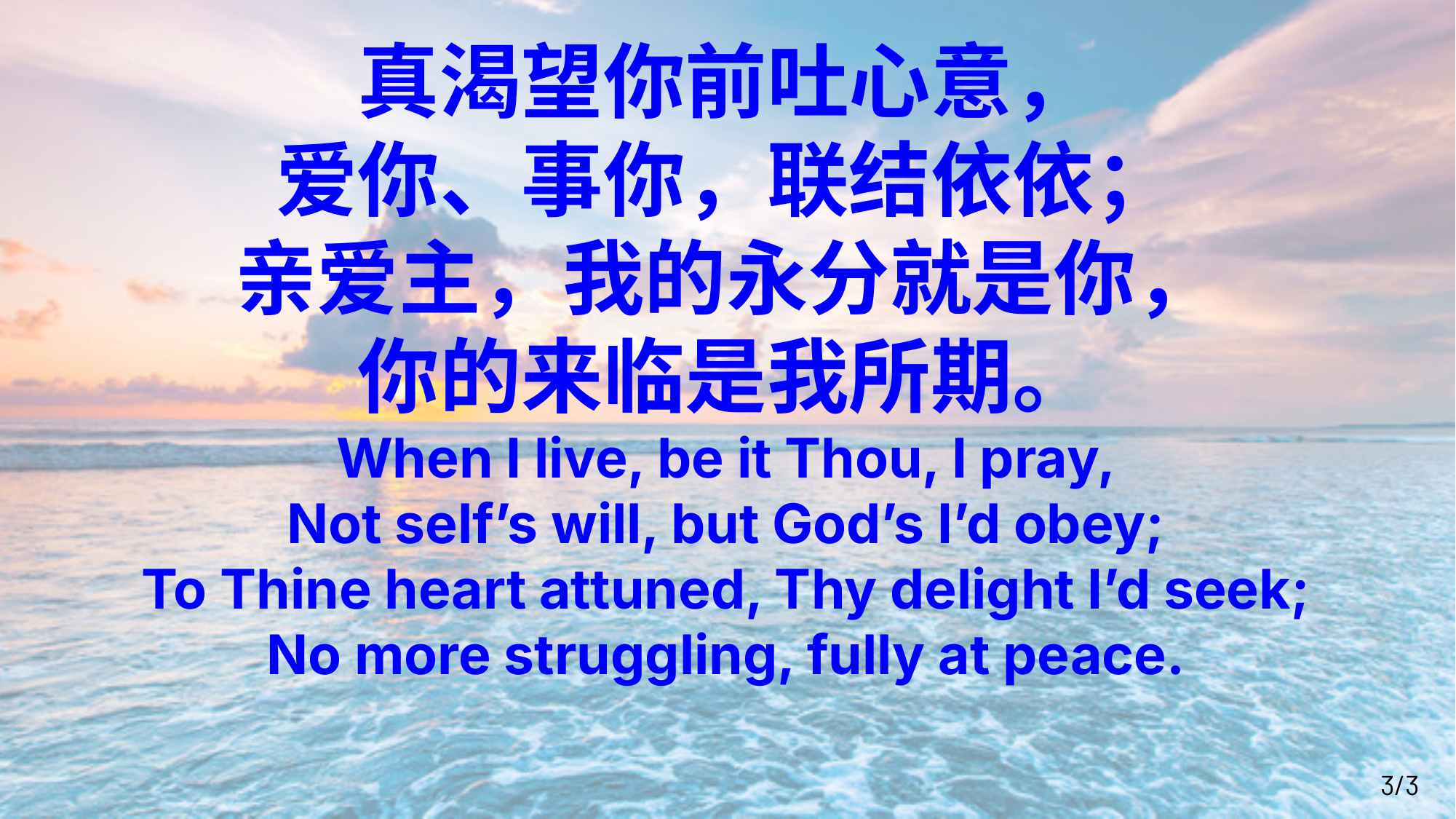

真渴望你前吐心意，
爱你、事你，联结依依；
亲爱主，我的永分就是你，
你的来临是我所期。
When I live, be it Thou, I pray,
Not self’s will, but God’s I’d obey;
To Thine heart attuned, Thy delight I’d seek;
No more struggling, fully at peace.
3/3